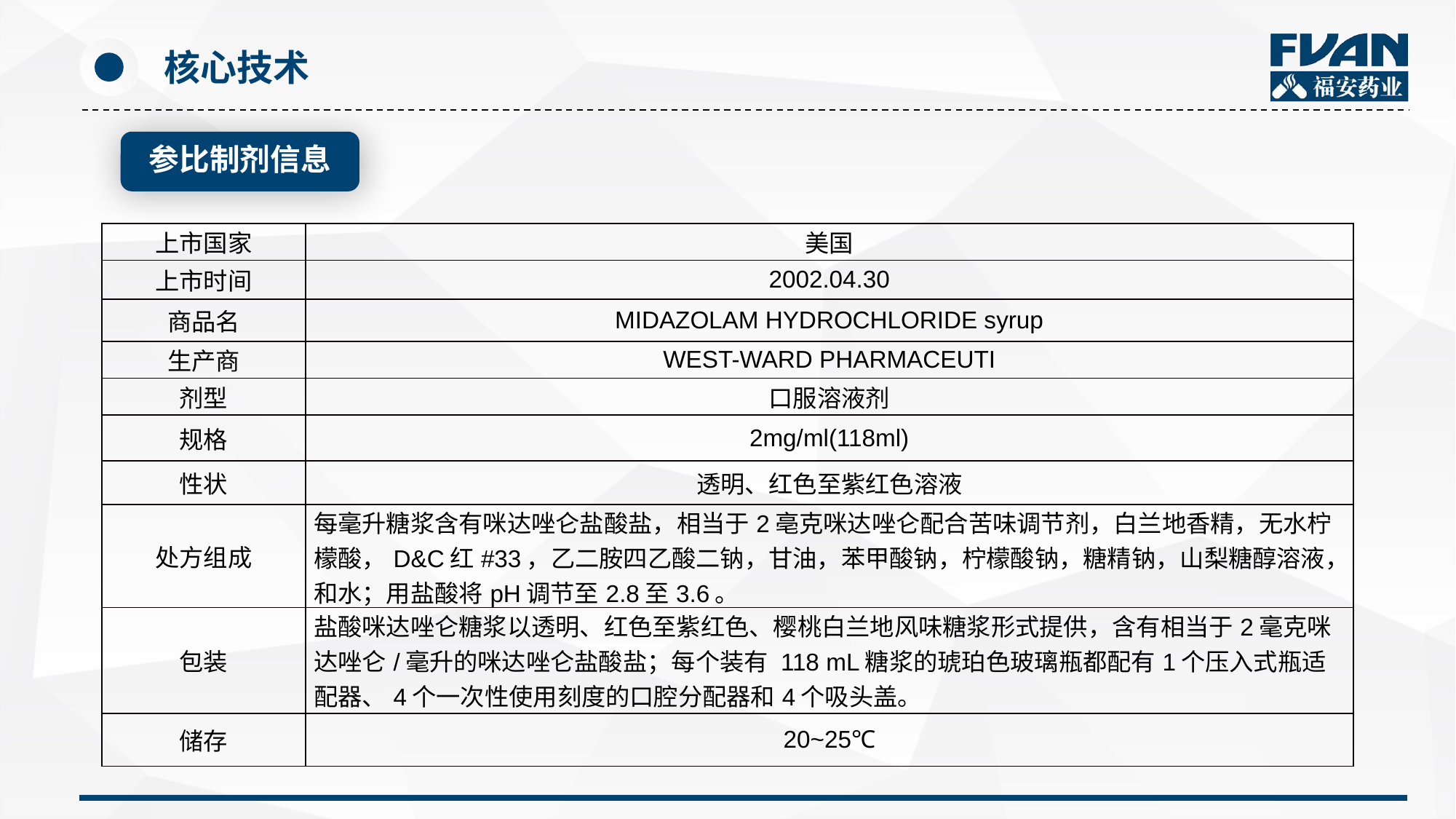

核心技术

参比制剂信息
治疗领域
原料药理化性质
原料药理化性质
| 上市国家 | 美国 |
| --- | --- |
| 上市时间 | 2002.04.30 |
| 商品名 | MIDAZOLAM HYDROCHLORIDE syrup |
| 生产商 | WEST-WARD PHARMACEUTI |
| 剂型 | 口服溶液剂 |
| 规格 | 2mg/ml(118ml) |
| 性状 | 透明、红色至紫红色溶液 |
| 处方组成 | 每毫升糖浆含有咪达唑仑盐酸盐，相当于2亳克咪达唑仑配合苦味调节剂，白兰地香精，无水柠檬酸，D&C红#33，乙二胺四乙酸二钠，甘油，苯甲酸钠，柠檬酸钠，糖精钠，山梨糖醇溶液，和水；用盐酸将pH调节至2.8至3.6。 |
| 包装 | 盐酸咪达唑仑糖浆以透明、红色至紫红色、樱桃白兰地风味糖浆形式提供，含有相当于2毫克咪达唑仑/毫升的咪达唑仑盐酸盐；每个装有 118 mL糖浆的琥珀色玻璃瓶都配有1个压入式瓶适配器、4个一次性使用刻度的口腔分配器和4个吸头盖。 |
| 储存 | 20~25℃ |